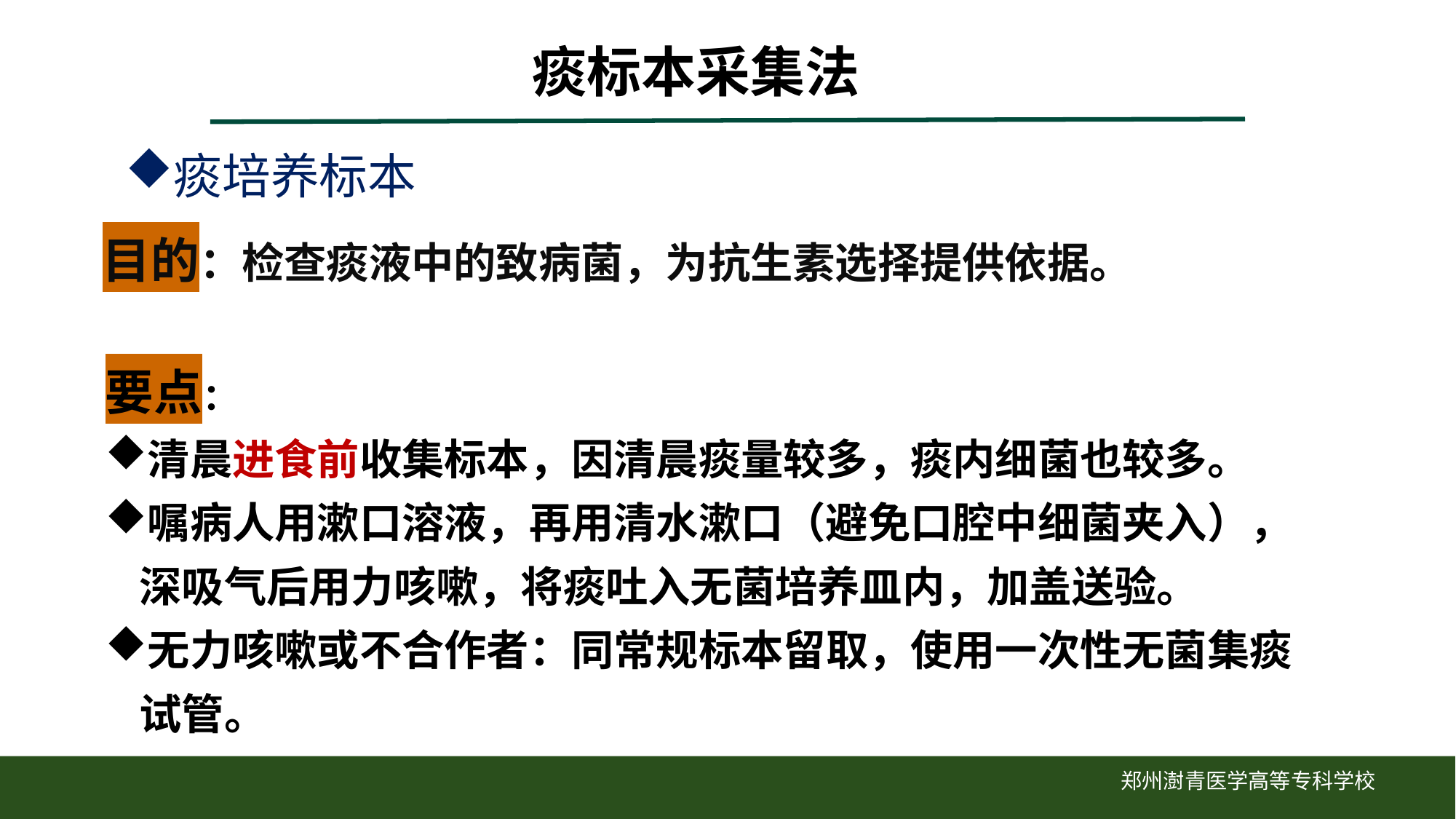

痰标本采集法
痰培养标本
目的：检查痰液中的致病菌，为抗生素选择提供依据。
要点：
清晨进食前收集标本，因清晨痰量较多，痰内细菌也较多。
嘱病人用漱口溶液，再用清水漱口（避免口腔中细菌夹入），深吸气后用力咳嗽，将痰吐入无菌培养皿内，加盖送验。
无力咳嗽或不合作者：同常规标本留取，使用一次性无菌集痰试管。
郑州澍青医学高等专科学校